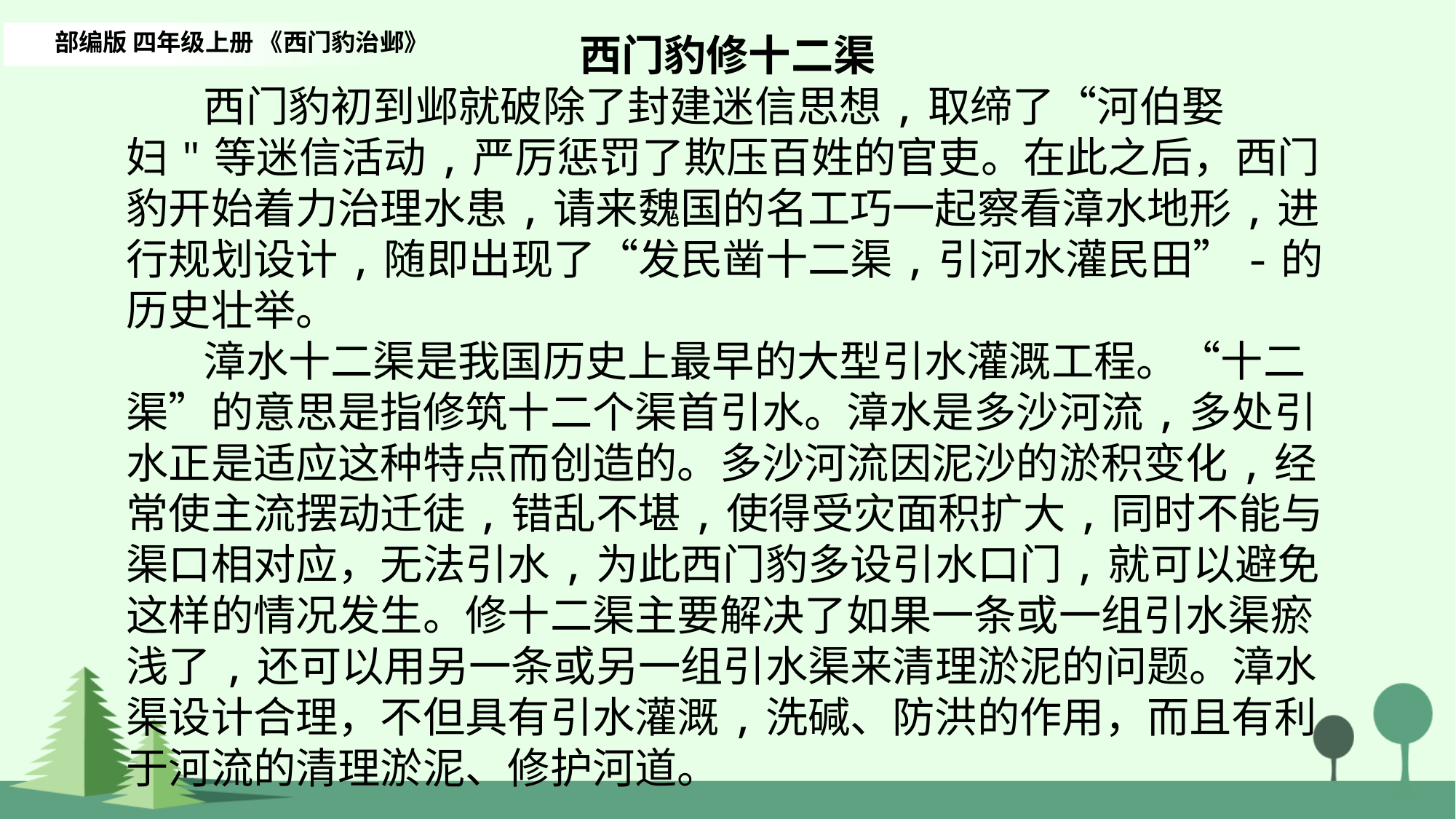

部编版 四年级上册 《西门豹治邺》

西门豹修十二渠
西门豹初到邺就破除了封建迷信思想,取缔了“河伯娶妇"等迷信活动,严厉惩罚了欺压百姓的官吏。在此之后，西门豹开始着力治理水患,请来魏国的名工巧一起察看漳水地形,进行规划设计,随即出现了“发民凿十二渠,引河水灌民田”-的历史壮举。
漳水十二渠是我国历史上最早的大型引水灌溉工程。“十二渠”的意思是指修筑十二个渠首引水。漳水是多沙河流,多处引水正是适应这种特点而创造的。多沙河流因泥沙的淤积变化,经常使主流摆动迁徒,错乱不堪,使得受灾面积扩大,同时不能与渠口相对应，无法引水,为此西门豹多设引水口门,就可以避免这样的情况发生。修十二渠主要解决了如果一条或一组引水渠瘀浅了,还可以用另一条或另一组引水渠来清理淤泥的问题。漳水渠设计合理，不但具有引水灌溉,洗碱、防洪的作用，而且有利于河流的清理淤泥、修护河道。